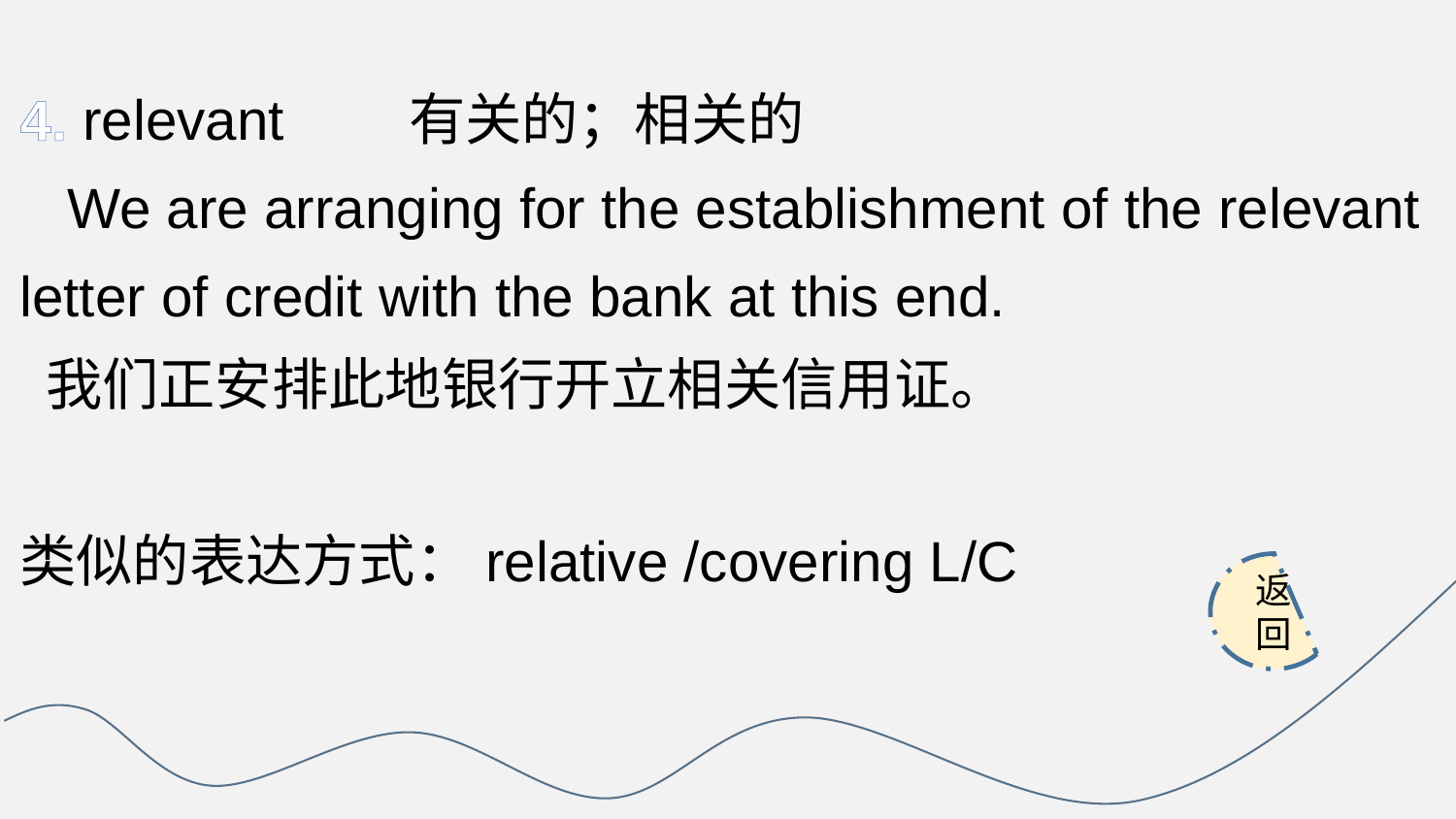

4. relevant       有关的；相关的
   We are arranging for the establishment of the relevant letter of credit with the bank at this end.
 我们正安排此地银行开立相关信用证。

类似的表达方式：relative /covering L/C

返回